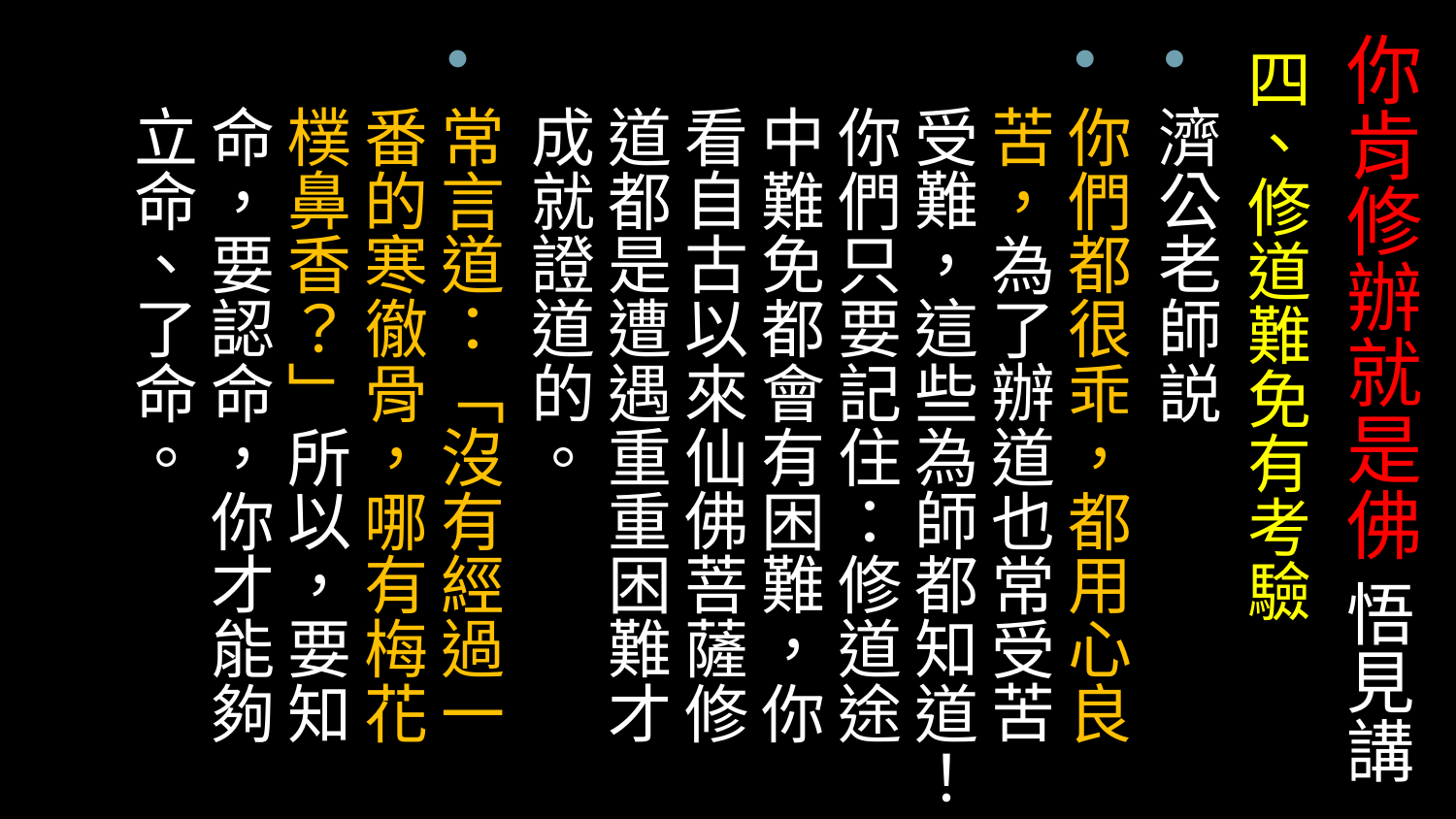

# 你肯修辦就是佛 悟見講
四、修道難免有考驗
濟公老師説
你們都很乖，都用心良苦，為了辦道也常受苦受難，這些為師都知道！你們只要記住：修道途中難免都會有困難，你看自古以來仙佛菩薩修道都是遭遇重重困難才成就證道的。
常言道：「沒有經過一番的寒徹骨，哪有梅花樸鼻香？」所以，要知命，要認命，你才能夠立命、了命。